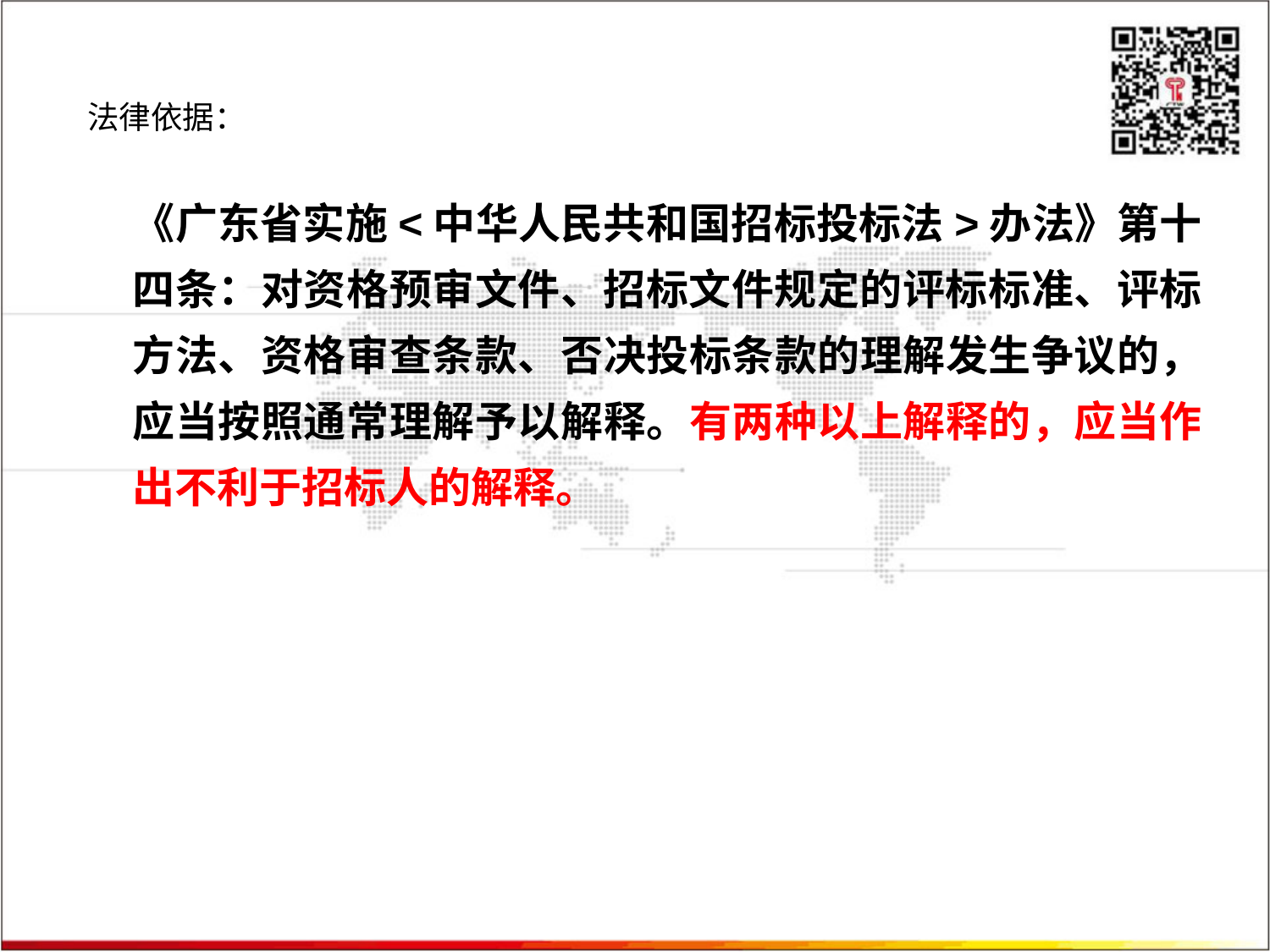

# 法律依据：

《广东省实施<中华人民共和国招标投标法>办法》第十四条：对资格预审文件、招标文件规定的评标标准、评标方法、资格审查条款、否决投标条款的理解发生争议的，应当按照通常理解予以解释。有两种以上解释的，应当作出不利于招标人的解释。